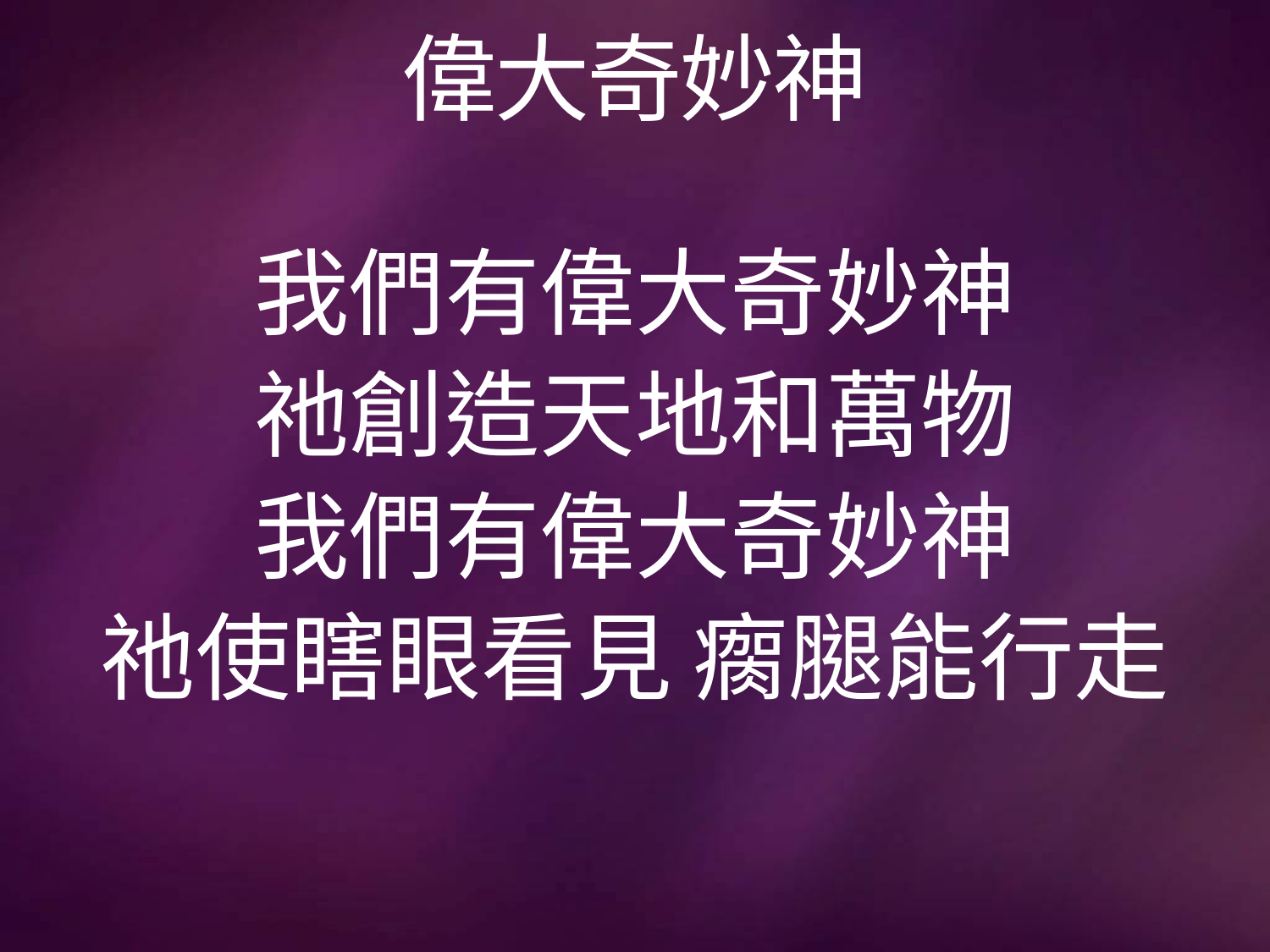

# 偉大奇妙神
我們有偉大奇妙神
祂創造天地和萬物
我們有偉大奇妙神
祂使瞎眼看見 瘸腿能行走